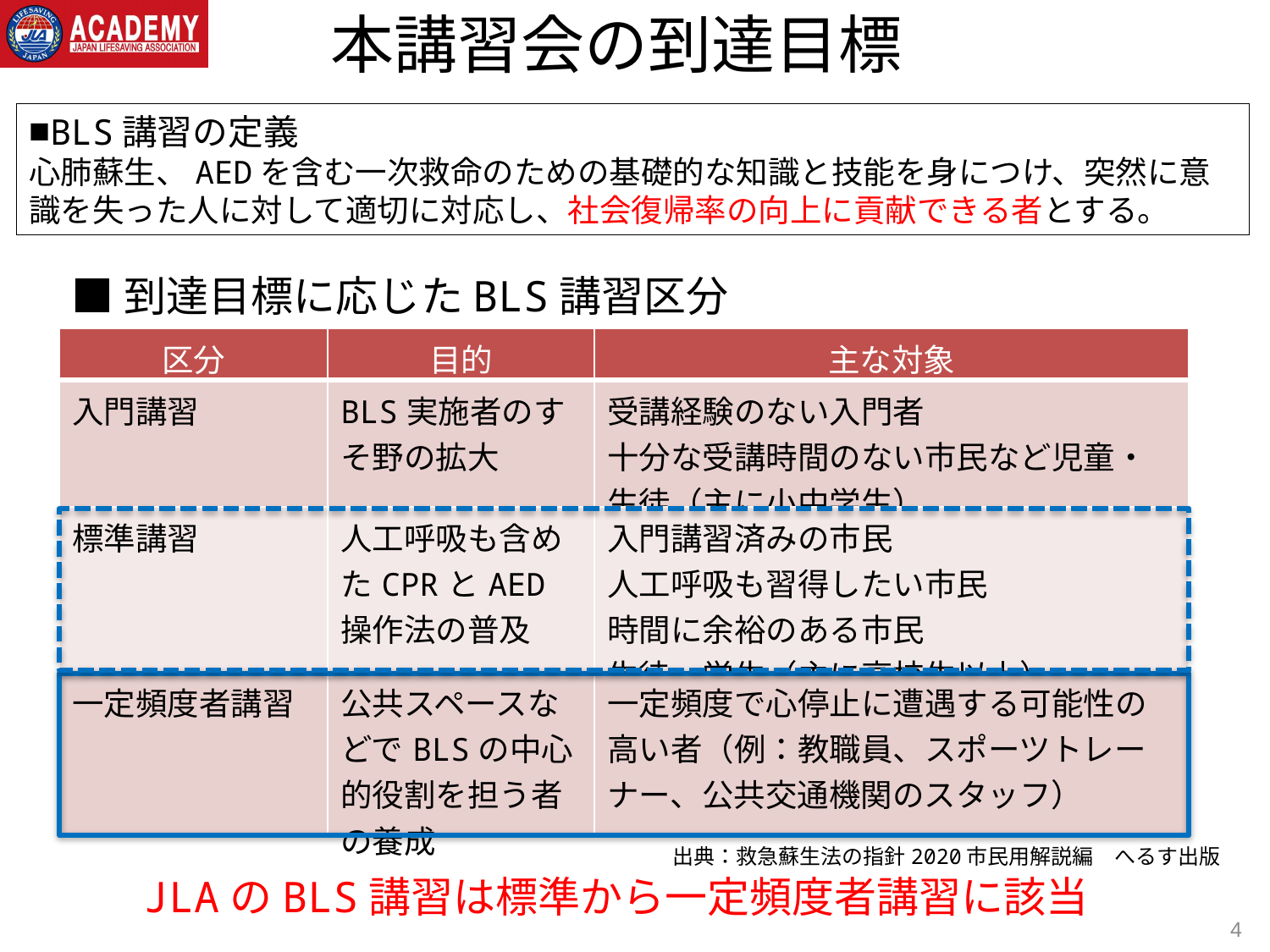

本講習会の到達目標
■BLS講習の定義
心肺蘇生、AEDを含む一次救命のための基礎的な知識と技能を身につけ、突然に意識を失った人に対して適切に対応し、社会復帰率の向上に貢献できる者とする。
■到達目標に応じたBLS講習区分
| 区分 | 目的 | 主な対象 |
| --- | --- | --- |
| 入門講習 | BLS実施者のすそ野の拡大 | 受講経験のない入門者 十分な受講時間のない市民など児童・生徒（主に小中学生） |
| 標準講習 | 人工呼吸も含めたCPRとAED操作法の普及 | 入門講習済みの市民 人工呼吸も習得したい市民 時間に余裕のある市民 生徒・学生（主に高校生以上） |
| 一定頻度者講習 | 公共スペースなどでBLSの中心的役割を担う者の養成 | 一定頻度で心停止に遭遇する可能性の高い者（例：教職員、スポーツトレーナー、公共交通機関のスタッフ） |

出典：救急蘇生法の指針2020市民用解説編　へるす出版
JLAのBLS講習は標準から一定頻度者講習に該当
4